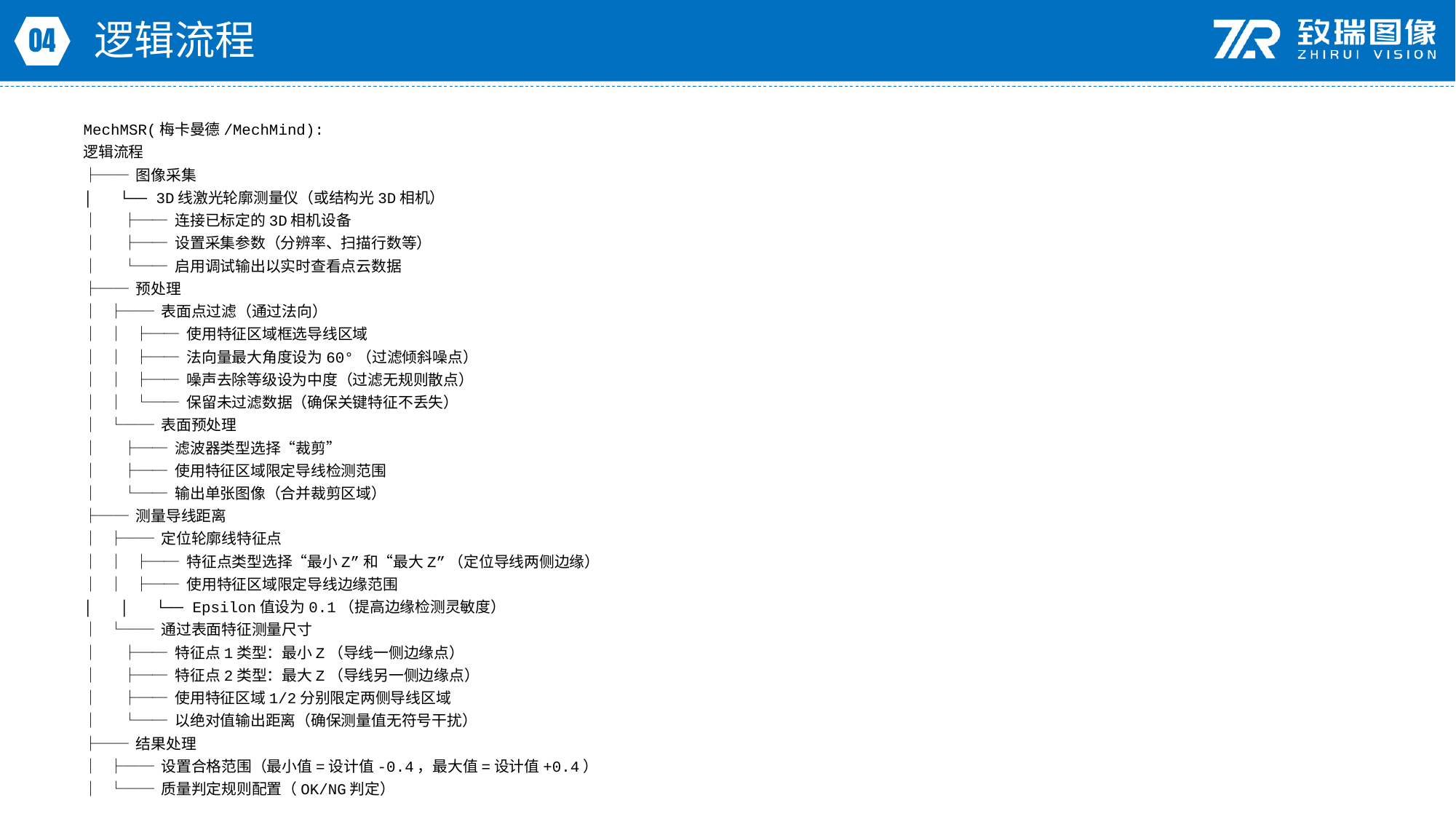

逻辑流程
04

MechMSR(梅卡曼德/MechMind):
逻辑流程
├── 图像采集
│   └── 3D线激光轮廓测量仪（或结构光3D相机）
│       ├── 连接已标定的3D相机设备
│       ├── 设置采集参数（分辨率、扫描行数等）
│       └── 启用调试输出以实时查看点云数据
├── 预处理
│   ├── 表面点过滤（通过法向）
│   │   ├── 使用特征区域框选导线区域
│   │   ├── 法向量最大角度设为60°（过滤倾斜噪点）
│   │   ├── 噪声去除等级设为中度（过滤无规则散点）
│   │   └── 保留未过滤数据（确保关键特征不丢失）
│   └── 表面预处理
│       ├── 滤波器类型选择“裁剪”
│       ├── 使用特征区域限定导线检测范围
│       └── 输出单张图像（合并裁剪区域）
├── 测量导线距离
│   ├── 定位轮廓线特征点
│   │   ├── 特征点类型选择“最小Z”和“最大Z”（定位导线两侧边缘）
│   │   ├── 使用特征区域限定导线边缘范围
│   │   └── Epsilon值设为0.1（提高边缘检测灵敏度）
│   └── 通过表面特征测量尺寸
│       ├── 特征点1类型：最小Z（导线一侧边缘点）
│       ├── 特征点2类型：最大Z（导线另一侧边缘点）
│       ├── 使用特征区域1/2分别限定两侧导线区域
│       └── 以绝对值输出距离（确保测量值无符号干扰）
├── 结果处理
│   ├── 设置合格范围（最小值=设计值-0.4，最大值=设计值+0.4）
│   └── 质量判定规则配置（OK/NG判定）